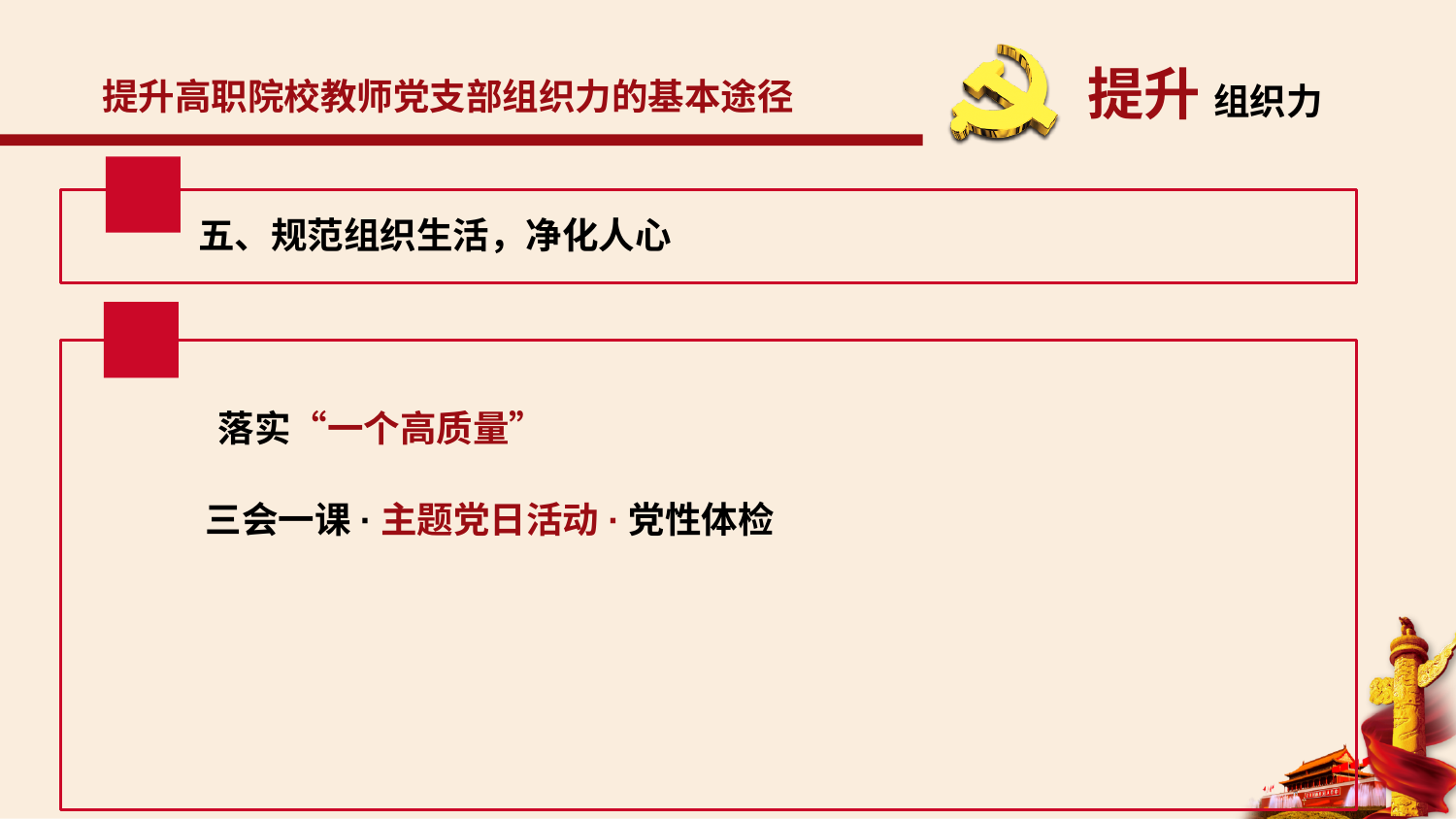

提升高职院校教师党支部组织力的基本途径

五、规范组织生活，净化人心

        落实“一个高质量”
      三会一课·主题党日活动·党性体检